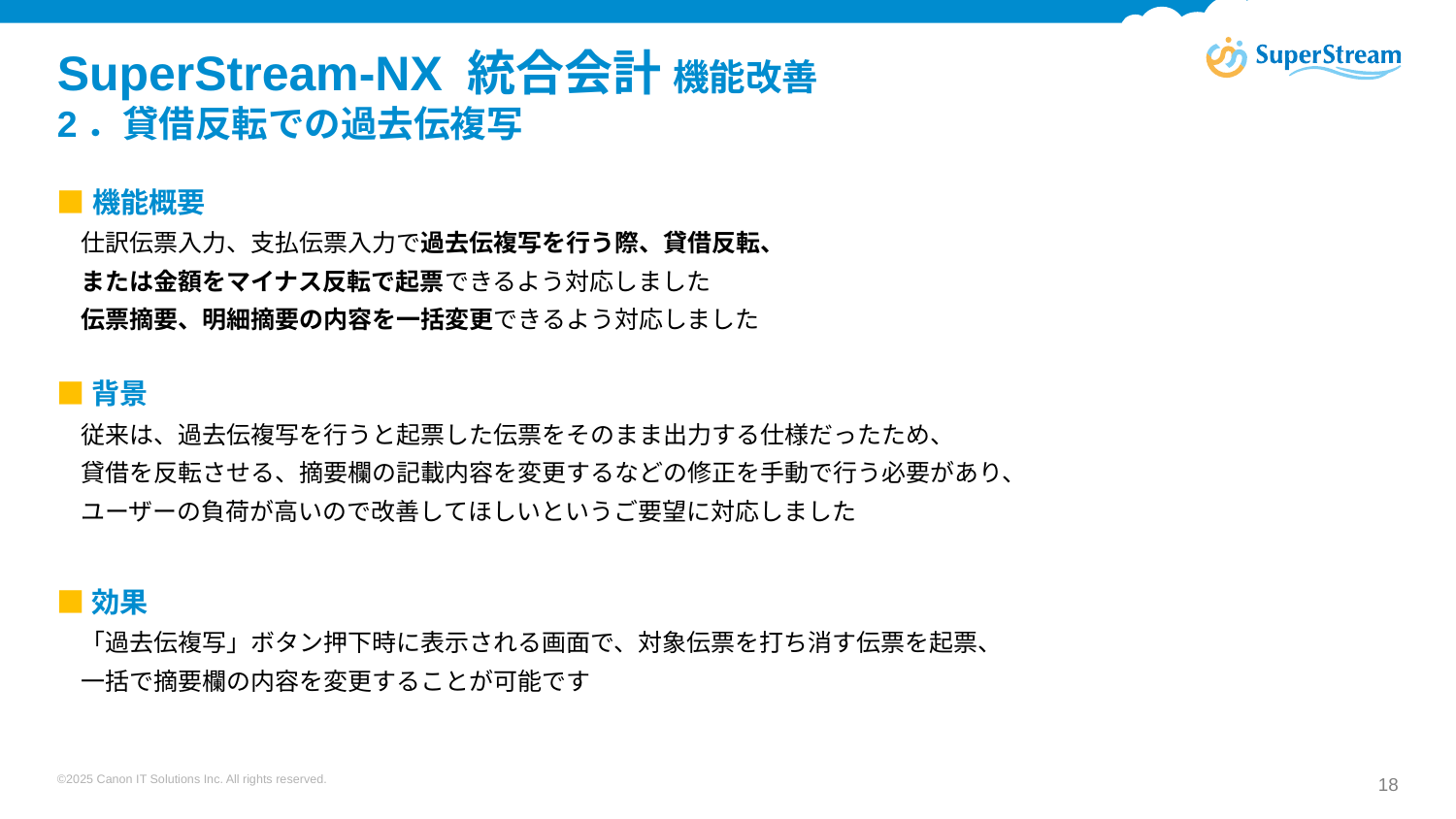

# SuperStream-NX 統合会計 機能改善　 2．貸借反転での過去伝複写
■機能概要
　仕訳伝票入力、支払伝票入力で過去伝複写を行う際、貸借反転、
　または金額をマイナス反転で起票できるよう対応しました
　伝票摘要、明細摘要の内容を一括変更できるよう対応しました
■背景
　従来は、過去伝複写を行うと起票した伝票をそのまま出力する仕様だったため、
　貸借を反転させる、摘要欄の記載内容を変更するなどの修正を手動で行う必要があり、
　ユーザーの負荷が高いので改善してほしいというご要望に対応しました
■効果
　「過去伝複写」ボタン押下時に表示される画面で、対象伝票を打ち消す伝票を起票、
　一括で摘要欄の内容を変更することが可能です
©2025 Canon IT Solutions Inc. All rights reserved.
18